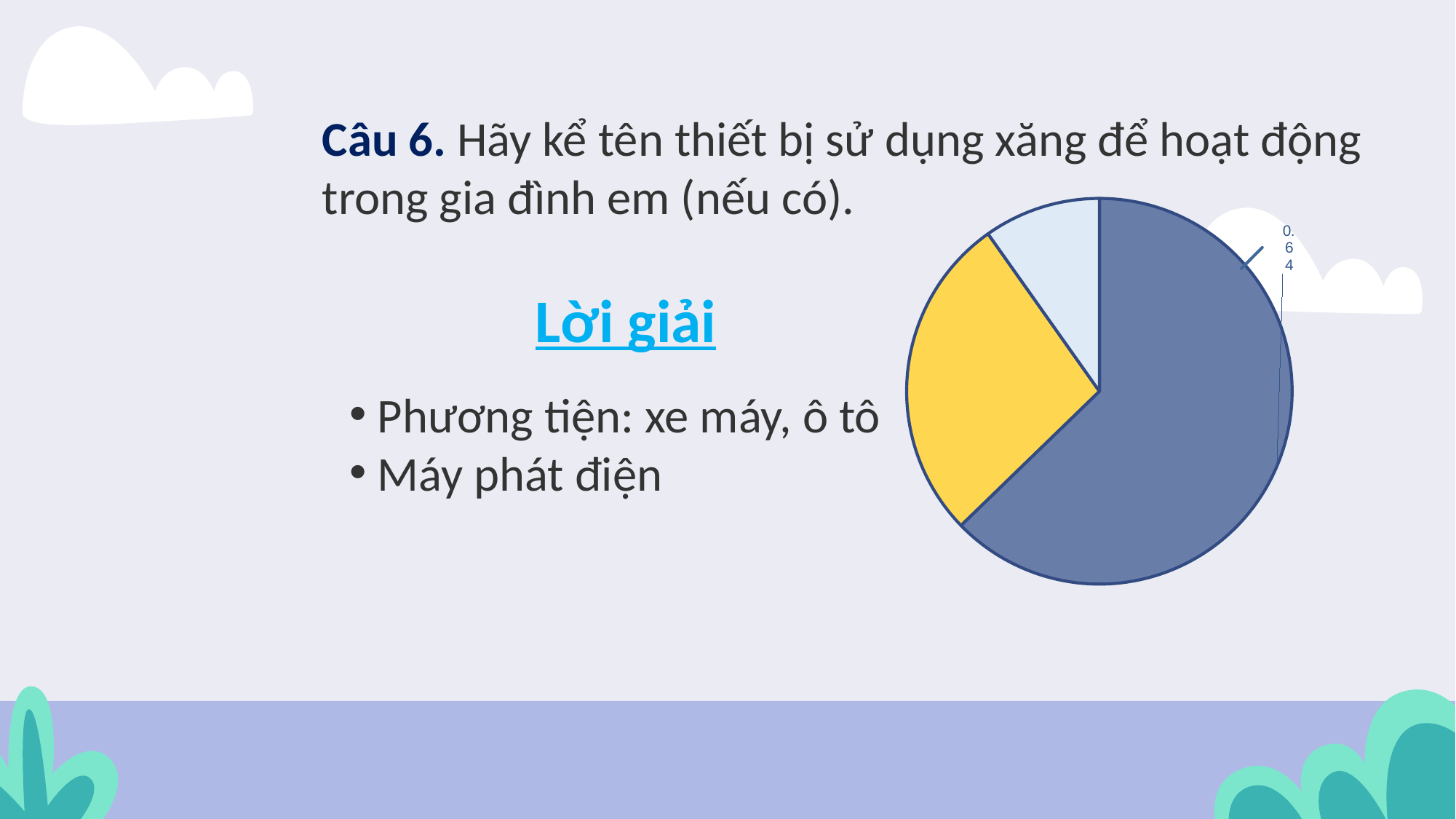

Câu 6. Hãy kể tên thiết bị sử dụng xăng để hoạt động trong gia đình em (nếu có).

### Chart

| Category | 销售额 |
|---|---|
| A | 0.64 |
| B | 0.28 |
| C | 0.1 |
Lời giải
 Phương tiện: xe máy, ô tô
 Máy phát điện